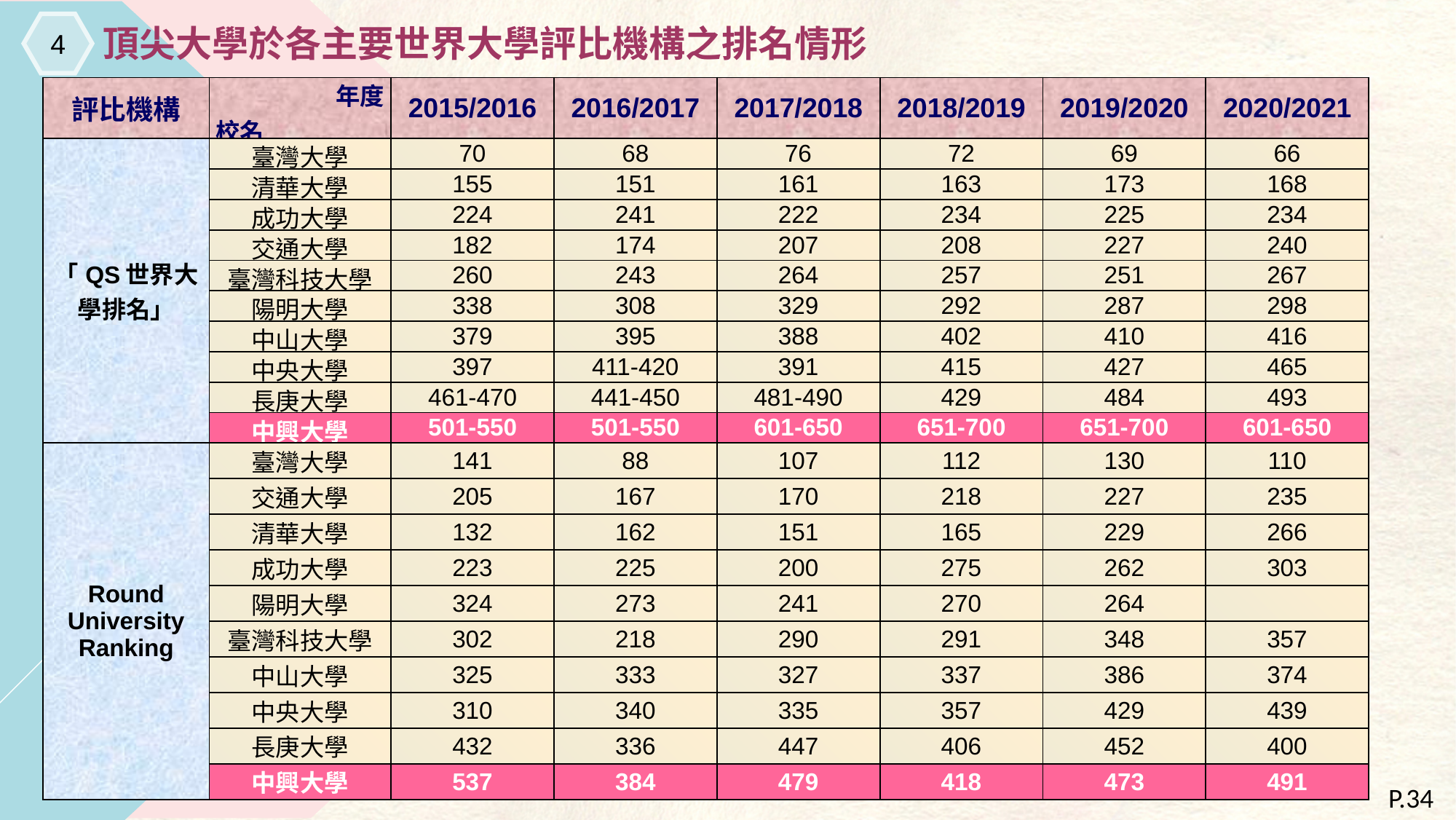

4
頂尖大學於各主要世界大學評比機構之排名情形
| 評比機構 | 年度 校名 | 2015/2016 | 2016/2017 | 2017/2018 | 2018/2019 | 2019/2020 | 2020/2021 |
| --- | --- | --- | --- | --- | --- | --- | --- |
| 「QS世界大學排名」 | 臺灣大學 | 70 | 68 | 76 | 72 | 69 | 66 |
|  | 清華大學 | 155 | 151 | 161 | 163 | 173 | 168 |
|  | 成功大學 | 224 | 241 | 222 | 234 | 225 | 234 |
|  | 交通大學 | 182 | 174 | 207 | 208 | 227 | 240 |
|  | 臺灣科技大學 | 260 | 243 | 264 | 257 | 251 | 267 |
|  | 陽明大學 | 338 | 308 | 329 | 292 | 287 | 298 |
|  | 中山大學 | 379 | 395 | 388 | 402 | 410 | 416 |
|  | 中央大學 | 397 | 411-420 | 391 | 415 | 427 | 465 |
|  | 長庚大學 | 461-470 | 441-450 | 481-490 | 429 | 484 | 493 |
|  | 中興大學 | 501-550 | 501-550 | 601-650 | 651-700 | 651-700 | 601-650 |
| Round University Ranking | 臺灣大學 | 141 | 88 | 107 | 112 | 130 | 110 |
|  | 交通大學 | 205 | 167 | 170 | 218 | 227 | 235 |
|  | 清華大學 | 132 | 162 | 151 | 165 | 229 | 266 |
|  | 成功大學 | 223 | 225 | 200 | 275 | 262 | 303 |
|  | 陽明大學 | 324 | 273 | 241 | 270 | 264 |  |
|  | 臺灣科技大學 | 302 | 218 | 290 | 291 | 348 | 357 |
|  | 中山大學 | 325 | 333 | 327 | 337 | 386 | 374 |
|  | 中央大學 | 310 | 340 | 335 | 357 | 429 | 439 |
|  | 長庚大學 | 432 | 336 | 447 | 406 | 452 | 400 |
|  | 中興大學 | 537 | 384 | 479 | 418 | 473 | 491 |
34